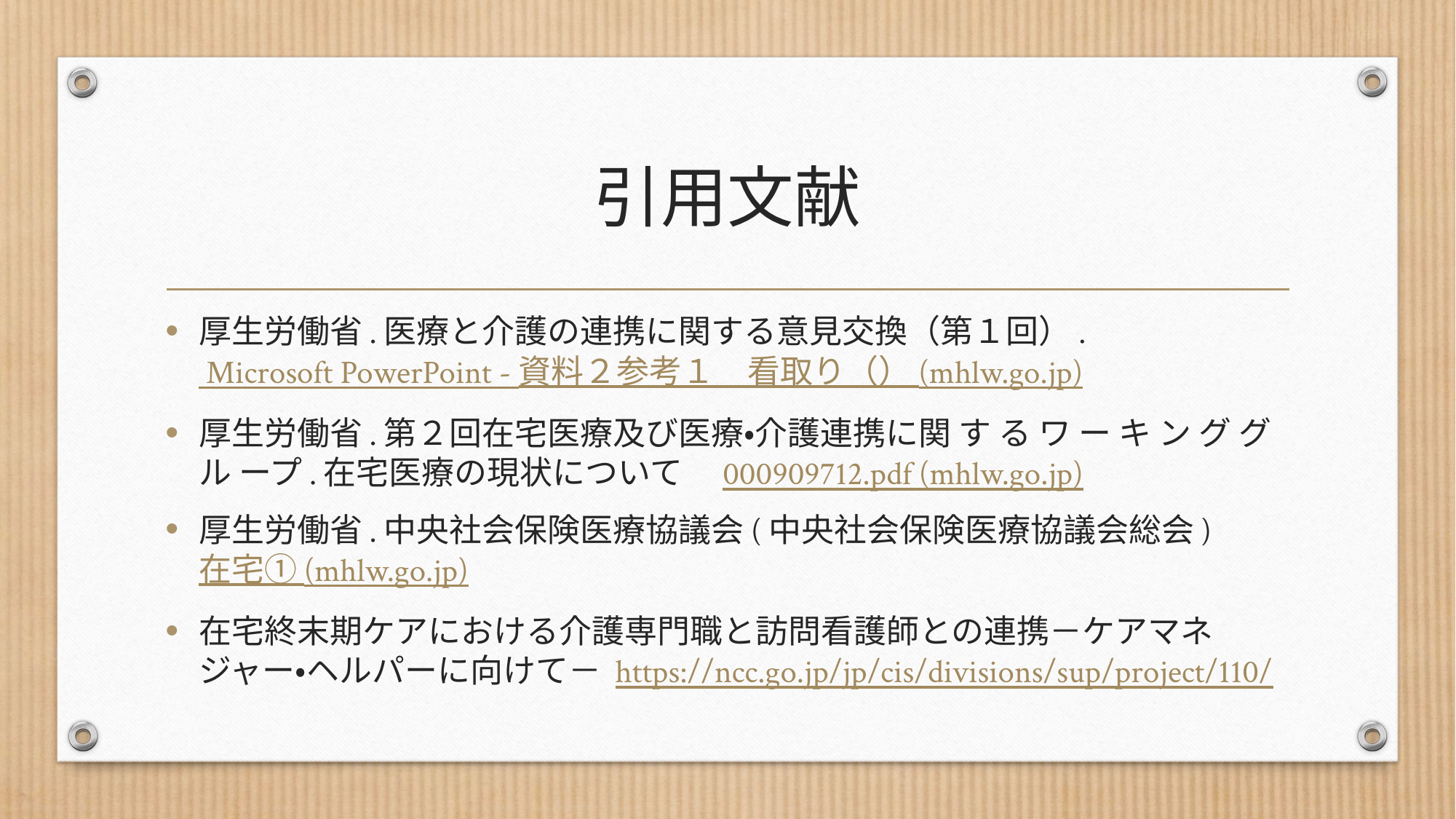

# 引用文献
厚生労働省.医療と介護の連携に関する意見交換（第１回）. Microsoft PowerPoint - 資料２参考１　看取り（） (mhlw.go.jp)
厚生労働省.第２回在宅医療及び医療・介護連携に関 す る ワ ー キ ン グ グ ル ープ.在宅医療の現状について　000909712.pdf (mhlw.go.jp)
厚生労働省.中央社会保険医療協議会(中央社会保険医療協議会総会)在宅① (mhlw.go.jp)
在宅終末期ケアにおける介護専門職と訪問看護師との連携－ケアマネジャー・ヘルパーに向けて－ https://ncc.go.jp/jp/cis/divisions/sup/project/110/